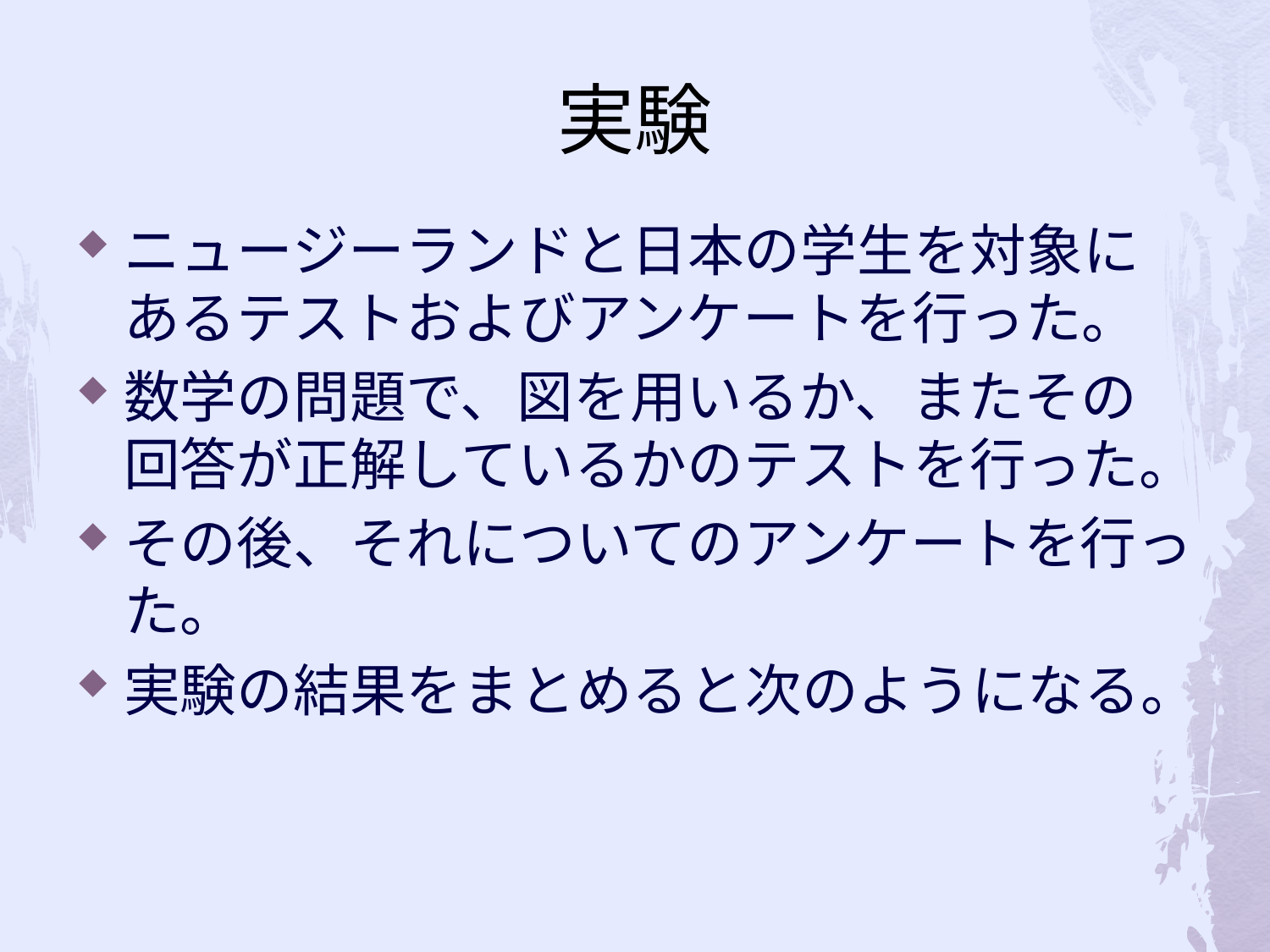

# 実験
ニュージーランドと日本の学生を対象にあるテストおよびアンケートを行った。
数学の問題で、図を用いるか、またその回答が正解しているかのテストを行った。
その後、それについてのアンケートを行った。
実験の結果をまとめると次のようになる。